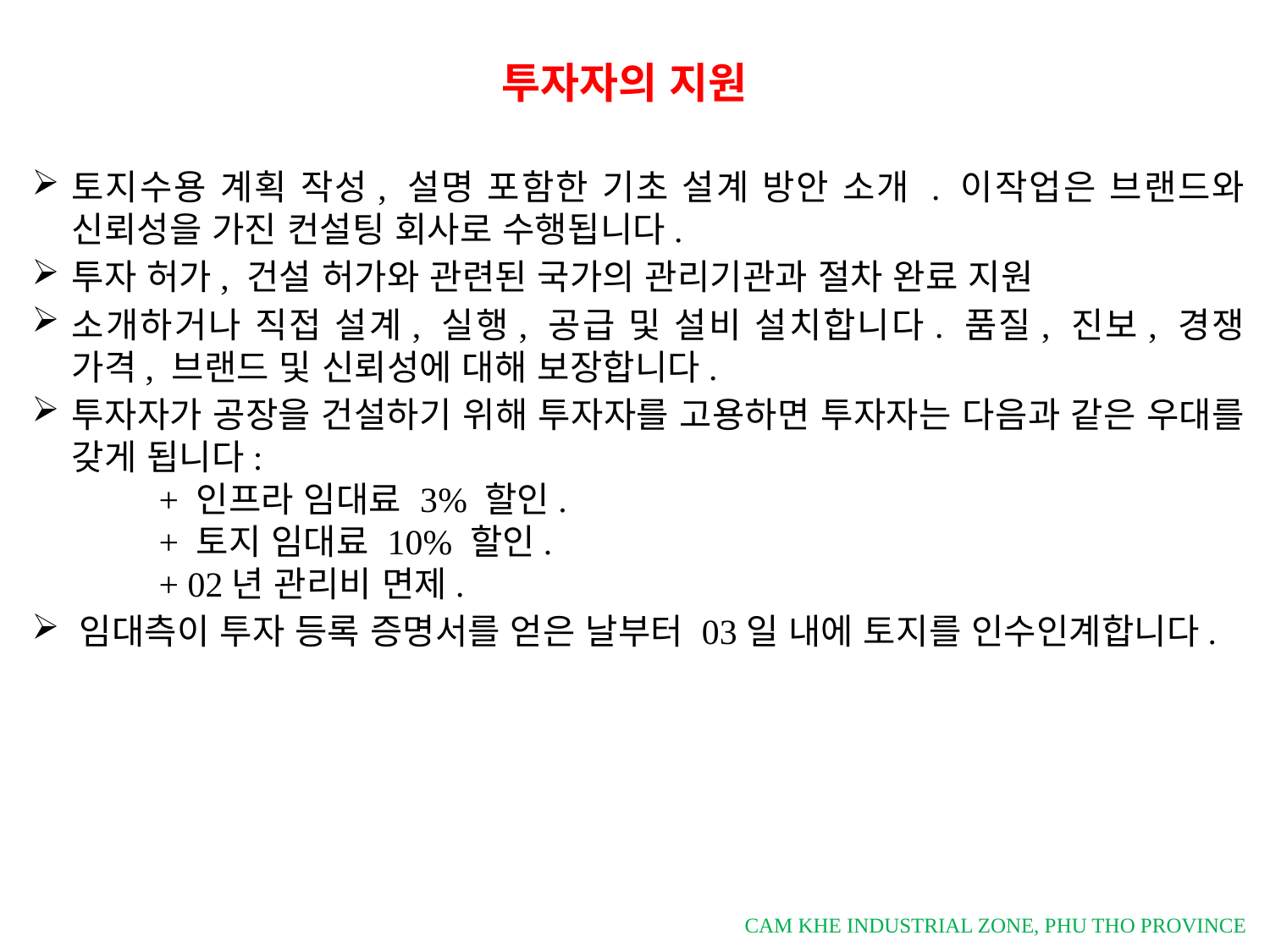

투자자의 지원
토지수용 계획 작성, 설명 포함한 기초 설계 방안 소개 . 이작업은 브랜드와 신뢰성을 가진 컨설팅 회사로 수행됩니다.
투자 허가, 건설 허가와 관련된 국가의 관리기관과 절차 완료 지원
소개하거나 직접 설계, 실행, 공급 및 설비 설치합니다. 품질, 진보, 경쟁 가격, 브랜드 및 신뢰성에 대해 보장합니다.
투자자가 공장을 건설하기 위해 투자자를 고용하면 투자자는 다음과 같은 우대를 갖게 됩니다:
	+ 인프라 임대료 3% 할인.
	+ 토지 임대료 10% 할인.
	+ 02년 관리비 면제.
임대측이 투자 등록 증명서를 얻은 날부터 03일 내에 토지를 인수인계합니다.

CAM KHE INDUSTRIAL ZONE, PHU THO PROVINCE